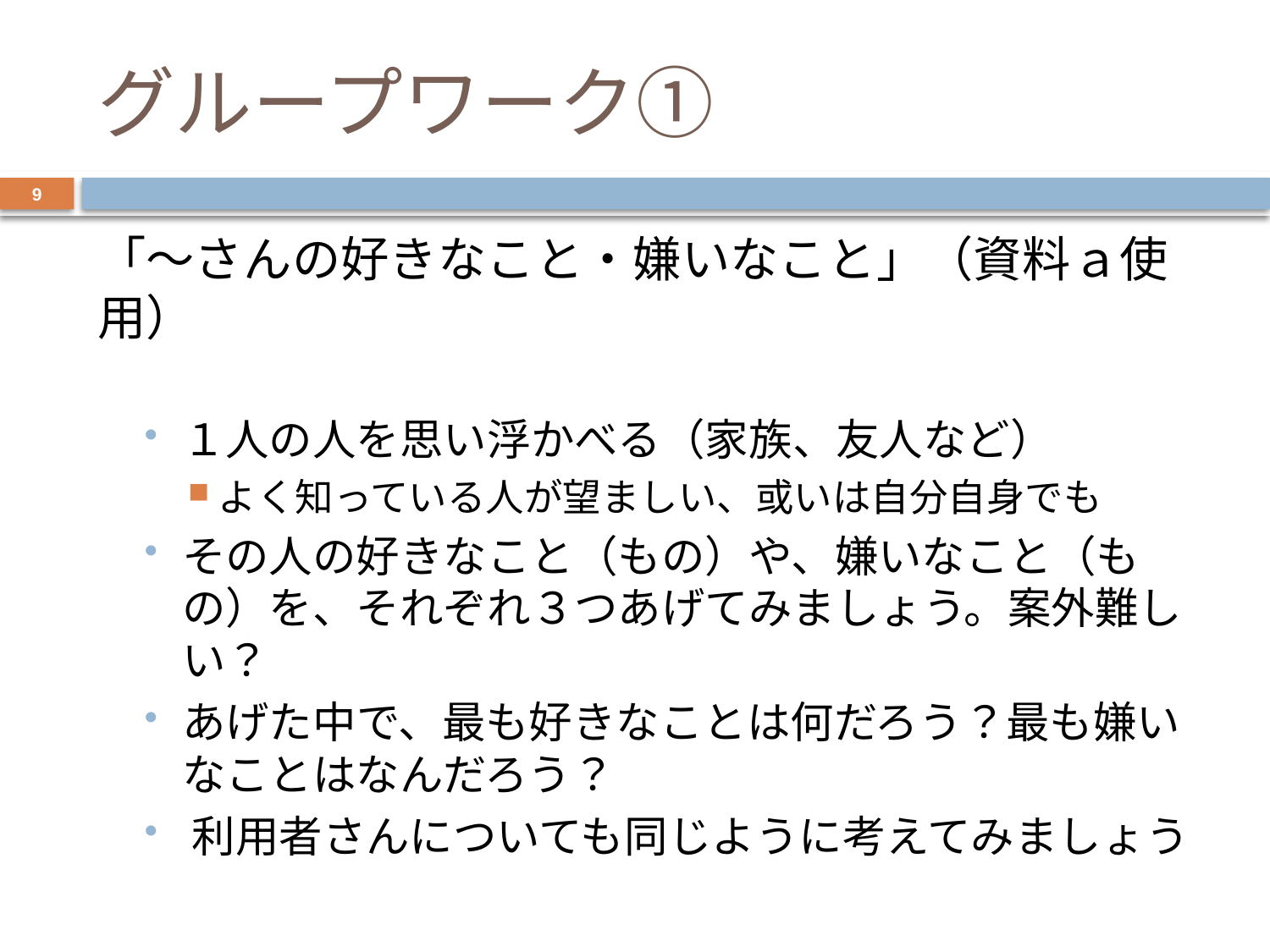

# グループワーク①
9
「～さんの好きなこと・嫌いなこと」（資料ａ使用）
１人の人を思い浮かべる（家族、友人など）
よく知っている人が望ましい、或いは自分自身でも
その人の好きなこと（もの）や、嫌いなこと（もの）を、それぞれ３つあげてみましょう。案外難しい？
あげた中で、最も好きなことは何だろう？最も嫌いなことはなんだろう？
​利用者さんについても同じように考えてみましょう